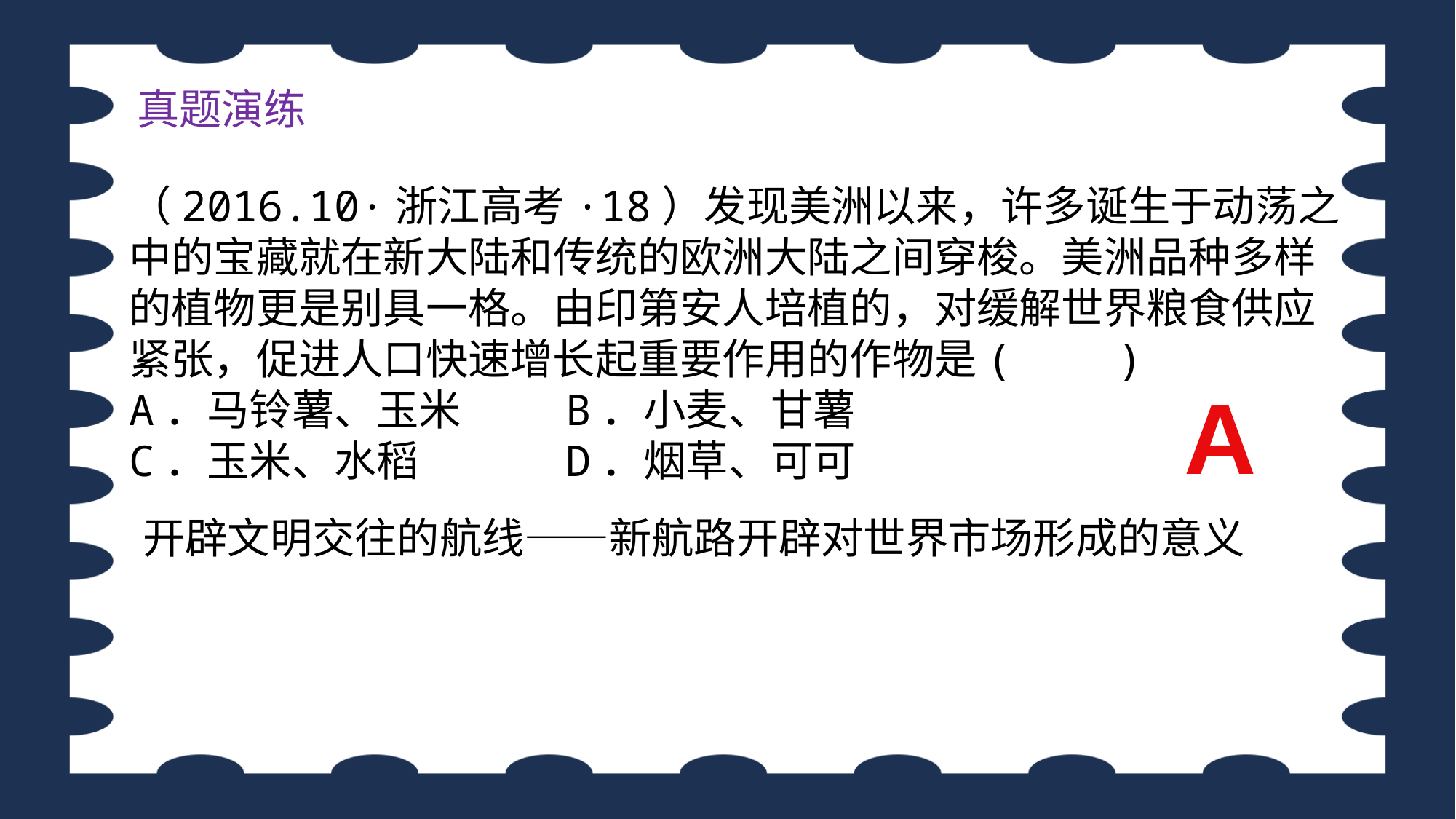

真题演练
（2016.10·浙江高考·18）发现美洲以来，许多诞生于动荡之中的宝藏就在新大陆和传统的欧洲大陆之间穿梭。美洲品种多样的植物更是别具一格。由印第安人培植的，对缓解世界粮食供应紧张，促进人口快速增长起重要作用的作物是(　　)
A．马铃薯、玉米    	B．小麦、甘薯
C．玉米、水稻    	D．烟草、可可
A
开辟文明交往的航线——新航路开辟对世界市场形成的意义